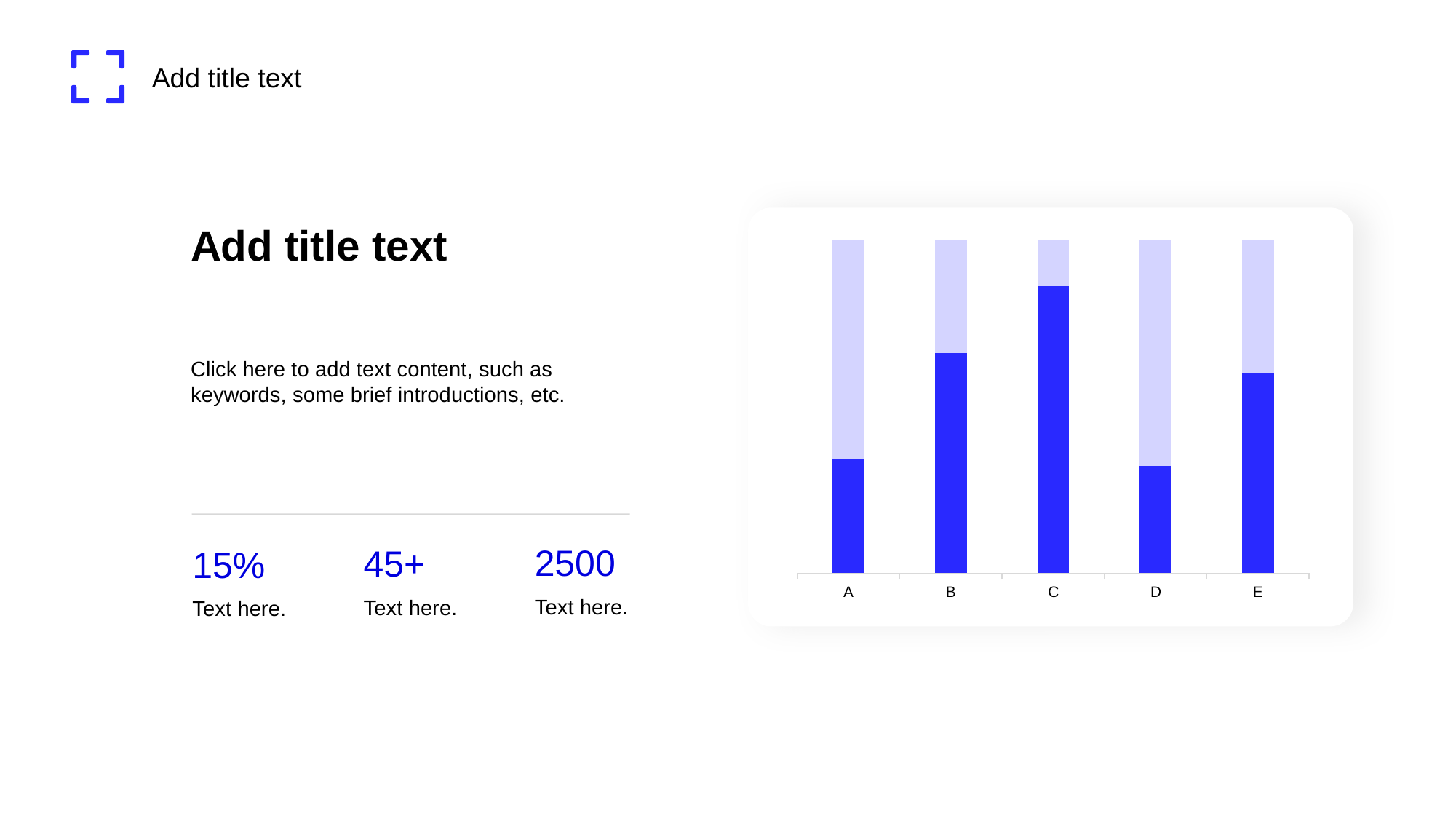

Add title text

### Chart

| Category | 系列 1 | 系列 2 |
|---|---|---|
| A | 0.34 | 0.66 |
| B | 0.66 | 0.34 |
| C | 0.86 | 0.14 |
| D | 0.32 | 0.68 |
| E | 0.6 | 0.4 |
Add title text
Click here to add text content, such as keywords, some brief introductions, etc.
2500
Text here.
45+
Text here.
15%
Text here.